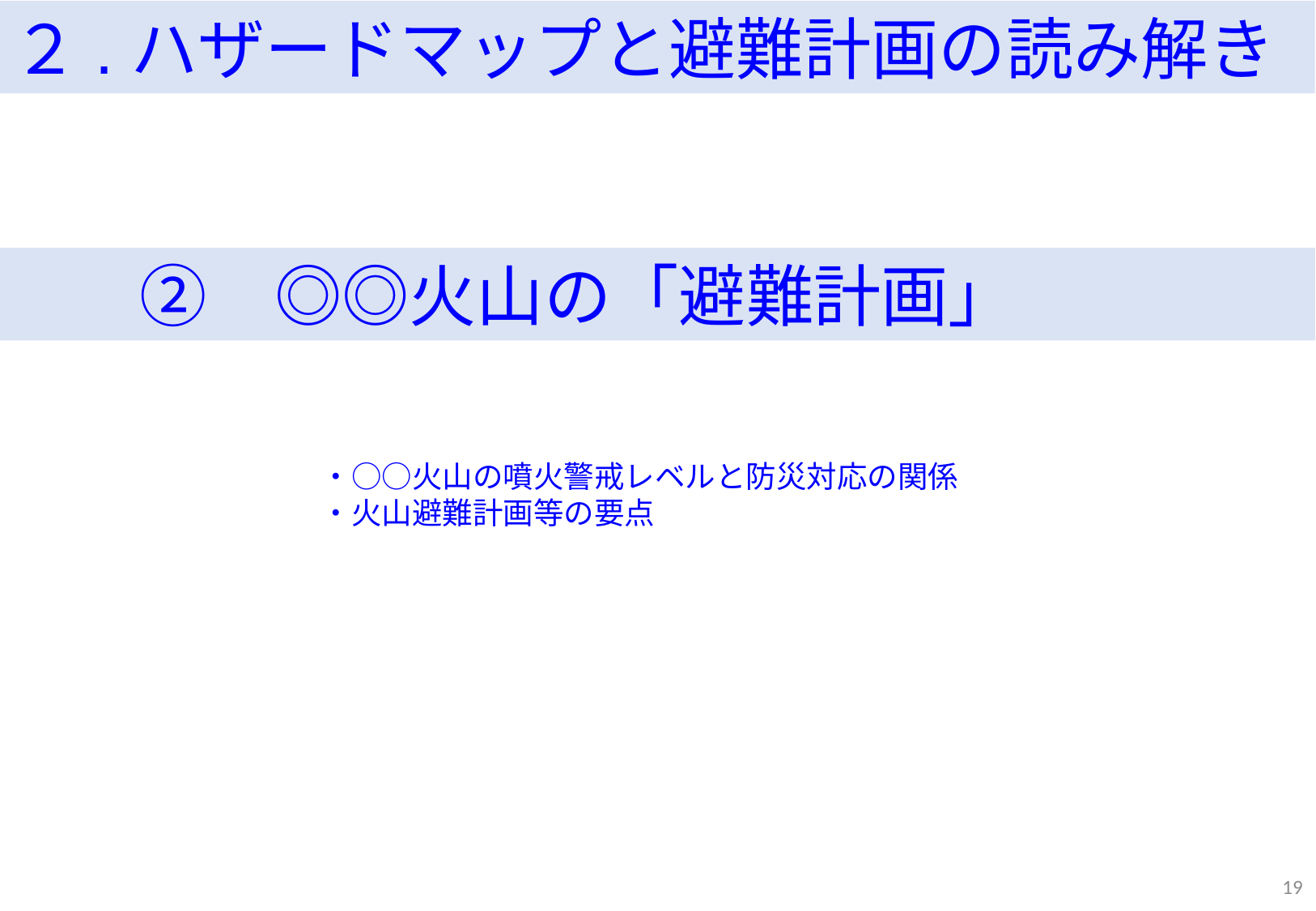

２.ハザードマップと避難計画の読み解き
　　　②　◎◎火山の「避難計画」
　・○○火山の噴火警戒レベルと防災対応の関係
　・火山避難計画等の要点
19